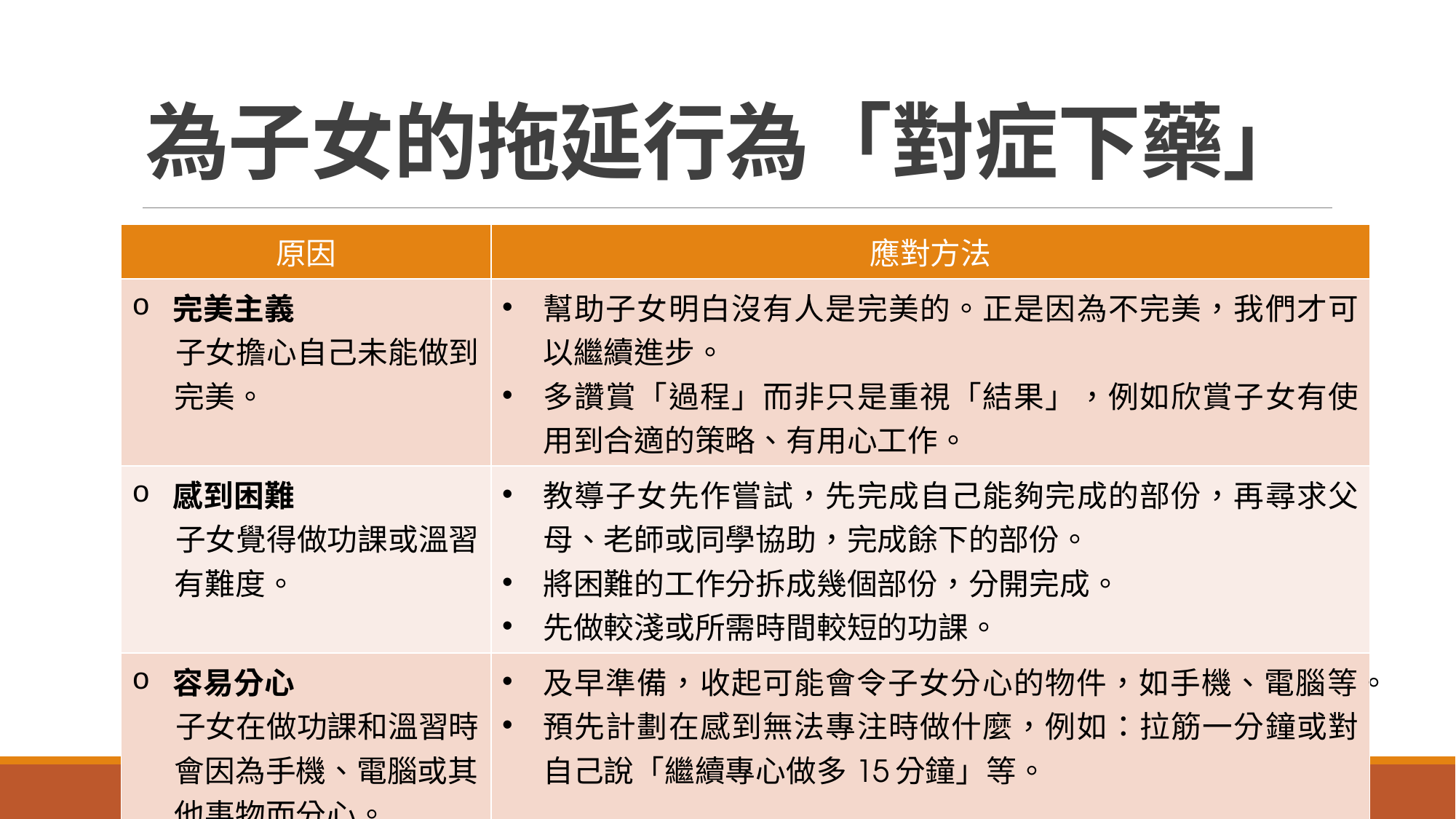

# 為子女的拖延行為「對症下藥」
| 原因 | 應對方法 |
| --- | --- |
| 完美主義 子女擔心自己未能做到 完美。 | 幫助子女明白沒有人是完美的。正是因為不完美，我們才可以繼續進步。 多讚賞「過程」而非只是重視「結果」，例如欣賞子女有使用到合適的策略、有用心工作。 |
| 感到困難 子女覺得做功課或溫習 有難度。 | 教導子女先作嘗試，先完成自己能夠完成的部份，再尋求父母、老師或同學協助，完成餘下的部份。 將困難的工作分拆成幾個部份，分開完成。 先做較淺或所需時間較短的功課。 |
| 容易分心 子女在做功課和溫習時 會因為手機、電腦或其 他事物而分心。 | 及早準備，收起可能會令子女分心的物件，如手機、電腦等。 預先計劃在感到無法專注時做什麼，例如：拉筋一分鐘或對自己說「繼續專心做多15分鐘」等。 |